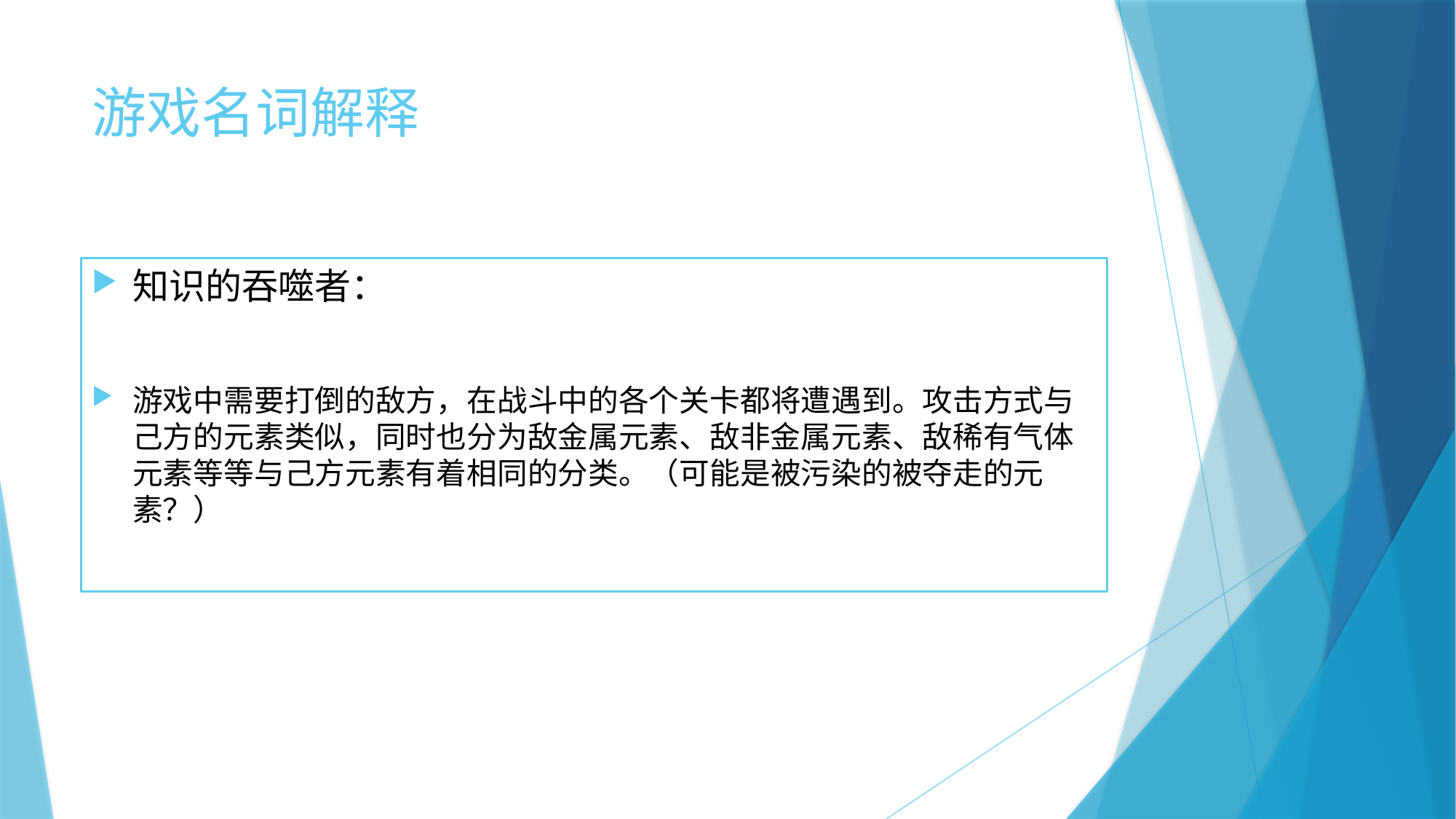

# 游戏名词解释
知识的吞噬者：

游戏中需要打倒的敌方，在战斗中的各个关卡都将遭遇到。攻击方式与己方的元素类似，同时也分为敌金属元素、敌非金属元素、敌稀有气体元素等等与己方元素有着相同的分类。（可能是被污染的被夺走的元素？）